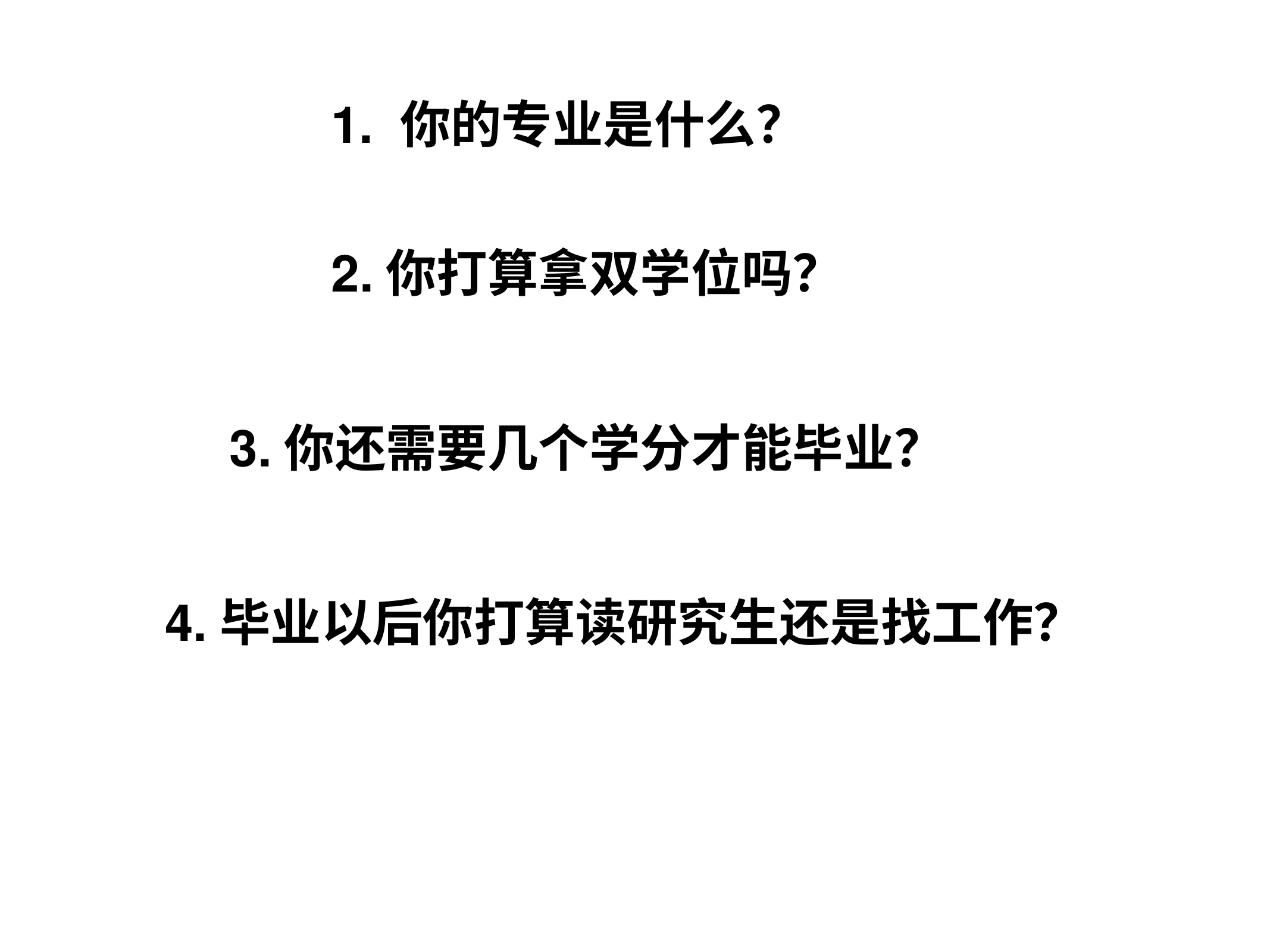

1. 你的专业是什么？
2.你打算拿双学位吗？
3.你还需要几个学分才能毕业？
4.毕业以后你打算读研究生还是找工作？